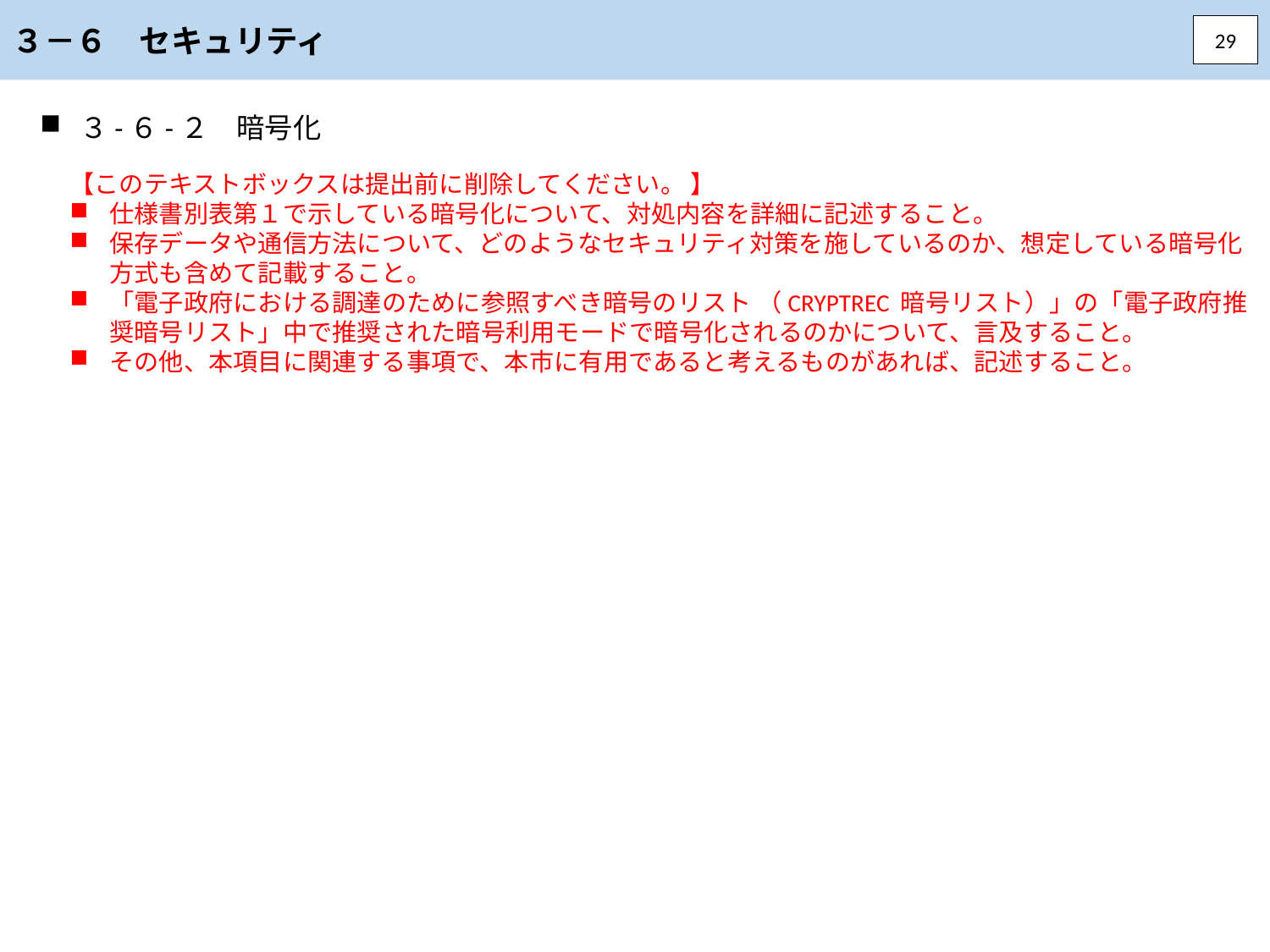

３－６　セキュリティ
29
３-６-２　暗号化
【このテキストボックスは提出前に削除してください。 】
仕様書別表第１で示している暗号化について、対処内容を詳細に記述すること。
保存データや通信方法について、どのようなセキュリティ対策を施しているのか、想定している暗号化方式も含めて記載すること。
「電子政府における調達のために参照すべき暗号のリスト （CRYPTREC 暗号リスト）」の「電子政府推奨暗号リスト」中で推奨された暗号利用モードで暗号化されるのかについて、言及すること。
その他、本項目に関連する事項で、本市に有用であると考えるものがあれば、記述すること。